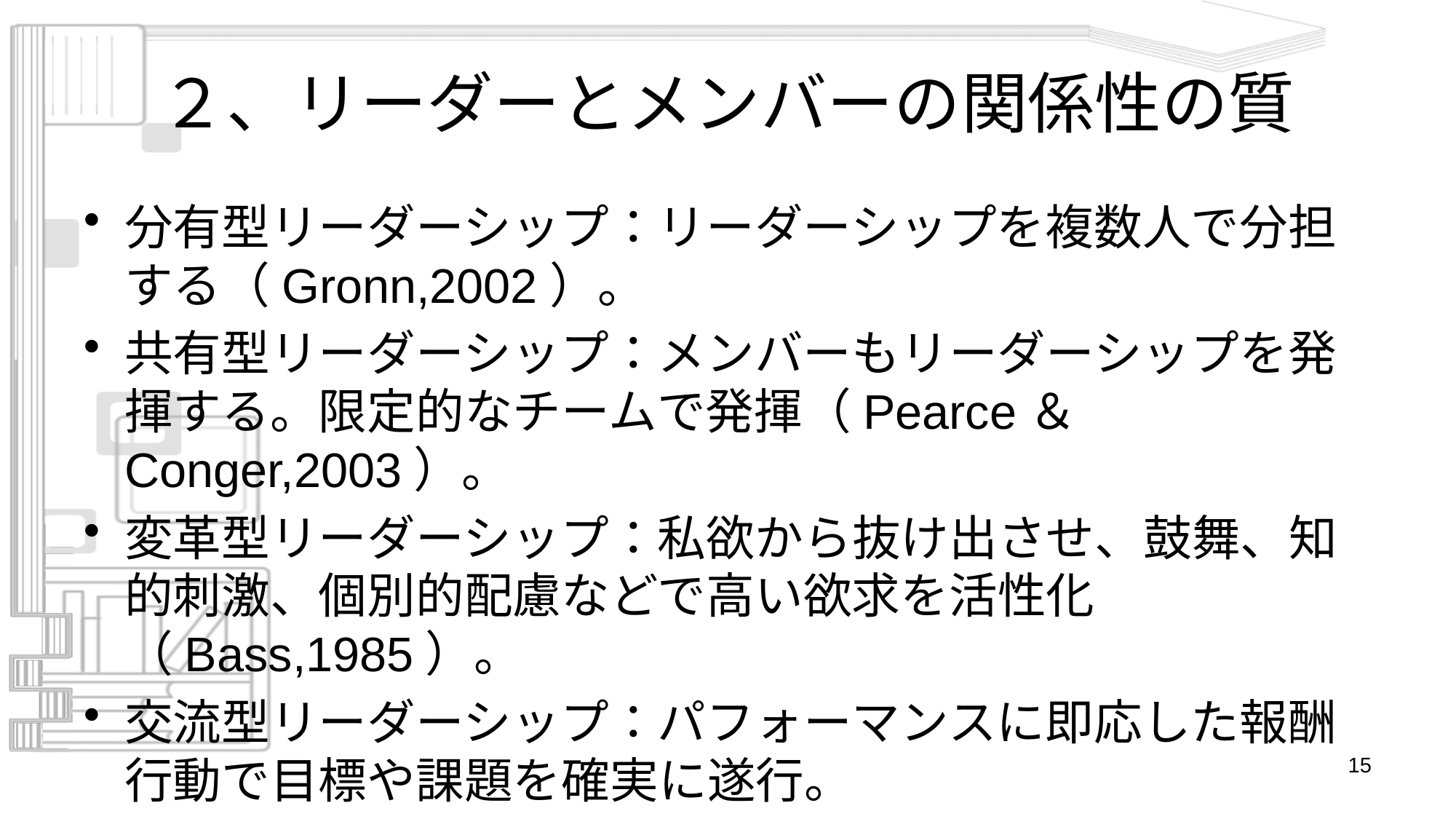

# ２、リーダーとメンバーの関係性の質
分有型リーダーシップ：リーダーシップを複数人で分担する（Gronn,2002）。
共有型リーダーシップ：メンバーもリーダーシップを発揮する。限定的なチームで発揮（Pearce＆Conger,2003）。
変革型リーダーシップ：私欲から抜け出させ、鼓舞、知的刺激、個別的配慮などで高い欲求を活性化（Bass,1985）。
交流型リーダーシップ：パフォーマンスに即応した報酬行動で目標や課題を確実に遂行。
15